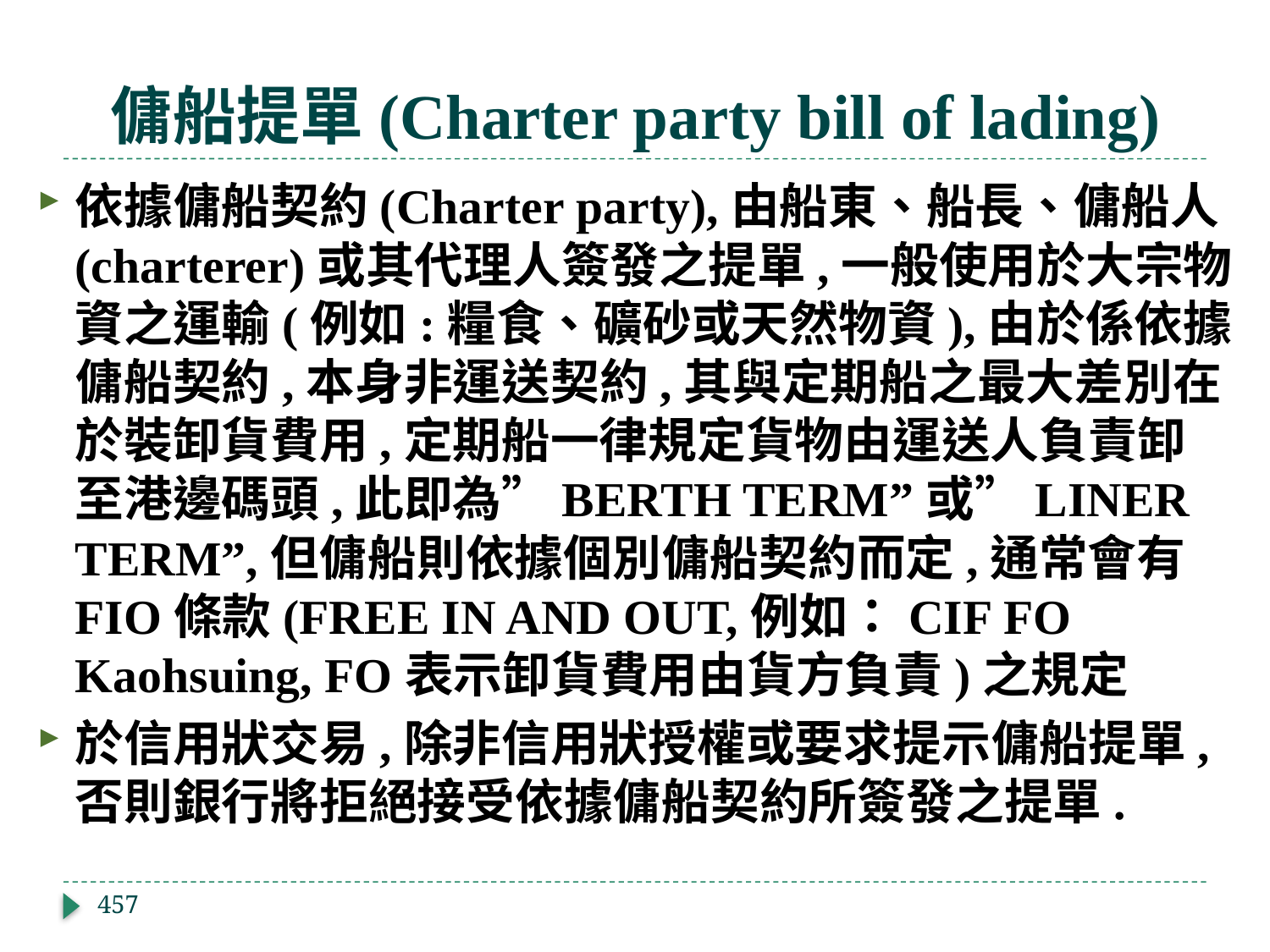

# 傭船提單(Charter party bill of lading)
依據傭船契約(Charter party),由船東、船長、傭船人(charterer)或其代理人簽發之提單,一般使用於大宗物資之運輸(例如:糧食、礦砂或天然物資),由於係依據傭船契約,本身非運送契約,其與定期船之最大差別在於裝卸貨費用,定期船一律規定貨物由運送人負責卸至港邊碼頭,此即為”BERTH TERM”或”LINER TERM”,但傭船則依據個別傭船契約而定,通常會有FIO條款(FREE IN AND OUT,例如：CIF FO Kaohsuing, FO表示卸貨費用由貨方負責)之規定
於信用狀交易,除非信用狀授權或要求提示傭船提單,否則銀行將拒絕接受依據傭船契約所簽發之提單.
457